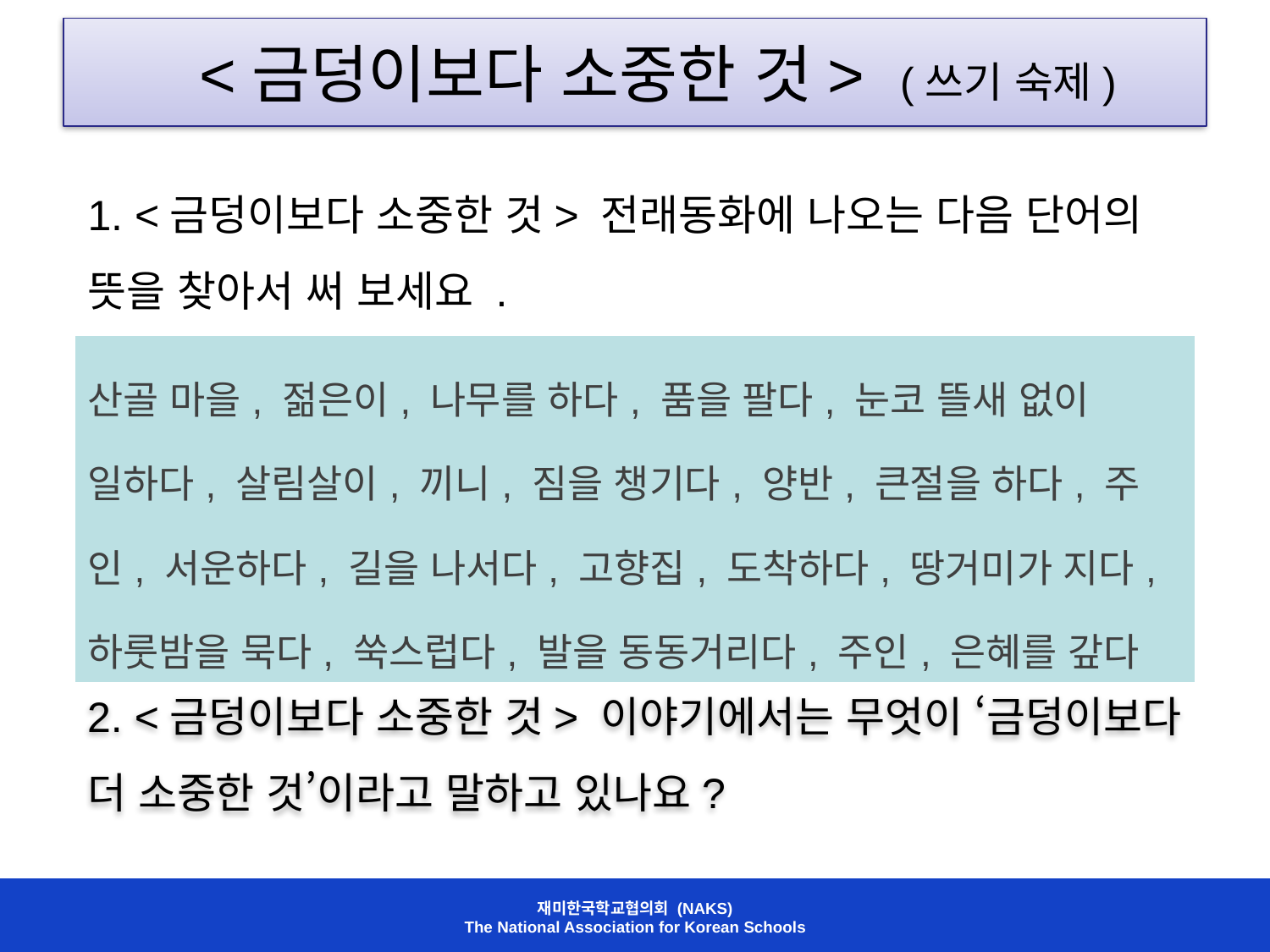

# <금덩이보다 소중한 것>  (쓰기 숙제)
1. <금덩이보다 소중한 것> 전래동화에 나오는 다음 단어의 뜻을 찾아서 써 보세요 .

| 산골 마을, 젊은이, 나무를 하다, 품을 팔다, 눈코 뜰새 없이 일하다, 살림살이, 끼니, 짐을 챙기다, 양반, 큰절을 하다, 주인, 서운하다, 길을 나서다, 고향집, 도착하다, 땅거미가 지다, 하룻밤을 묵다, 쑥스럽다, 발을 동동거리다, 주인, 은혜를 갚다 |
| --- |
2. <금덩이보다 소중한 것> 이야기에서는 무엇이 ‘금덩이보다 더 소중한 것’이라고 말하고 있나요?
재미한국학교협의회 (NAKS)
The National Association for Korean Schools